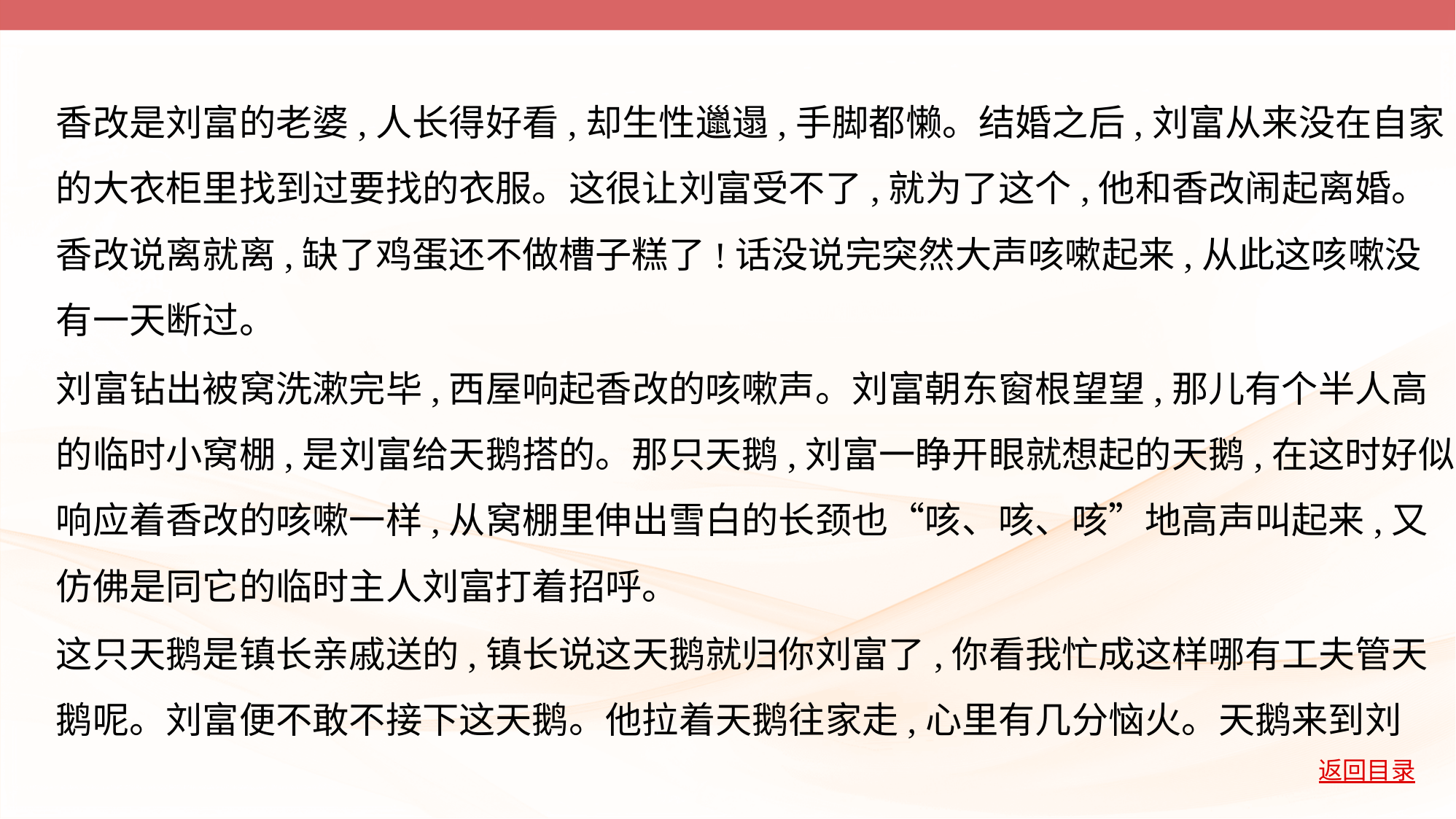

香改是刘富的老婆,人长得好看,却生性邋遢,手脚都懒。结婚之后,刘富从来没在自家
的大衣柜里找到过要找的衣服。这很让刘富受不了,就为了这个,他和香改闹起离婚。
香改说离就离,缺了鸡蛋还不做槽子糕了!话没说完突然大声咳嗽起来,从此这咳嗽没
有一天断过。
刘富钻出被窝洗漱完毕,西屋响起香改的咳嗽声。刘富朝东窗根望望,那儿有个半人高
的临时小窝棚,是刘富给天鹅搭的。那只天鹅,刘富一睁开眼就想起的天鹅,在这时好似
响应着香改的咳嗽一样,从窝棚里伸出雪白的长颈也“咳、咳、咳”地高声叫起来,又
仿佛是同它的临时主人刘富打着招呼。
这只天鹅是镇长亲戚送的,镇长说这天鹅就归你刘富了,你看我忙成这样哪有工夫管天
鹅呢。刘富便不敢不接下这天鹅。他拉着天鹅往家走,心里有几分恼火。天鹅来到刘